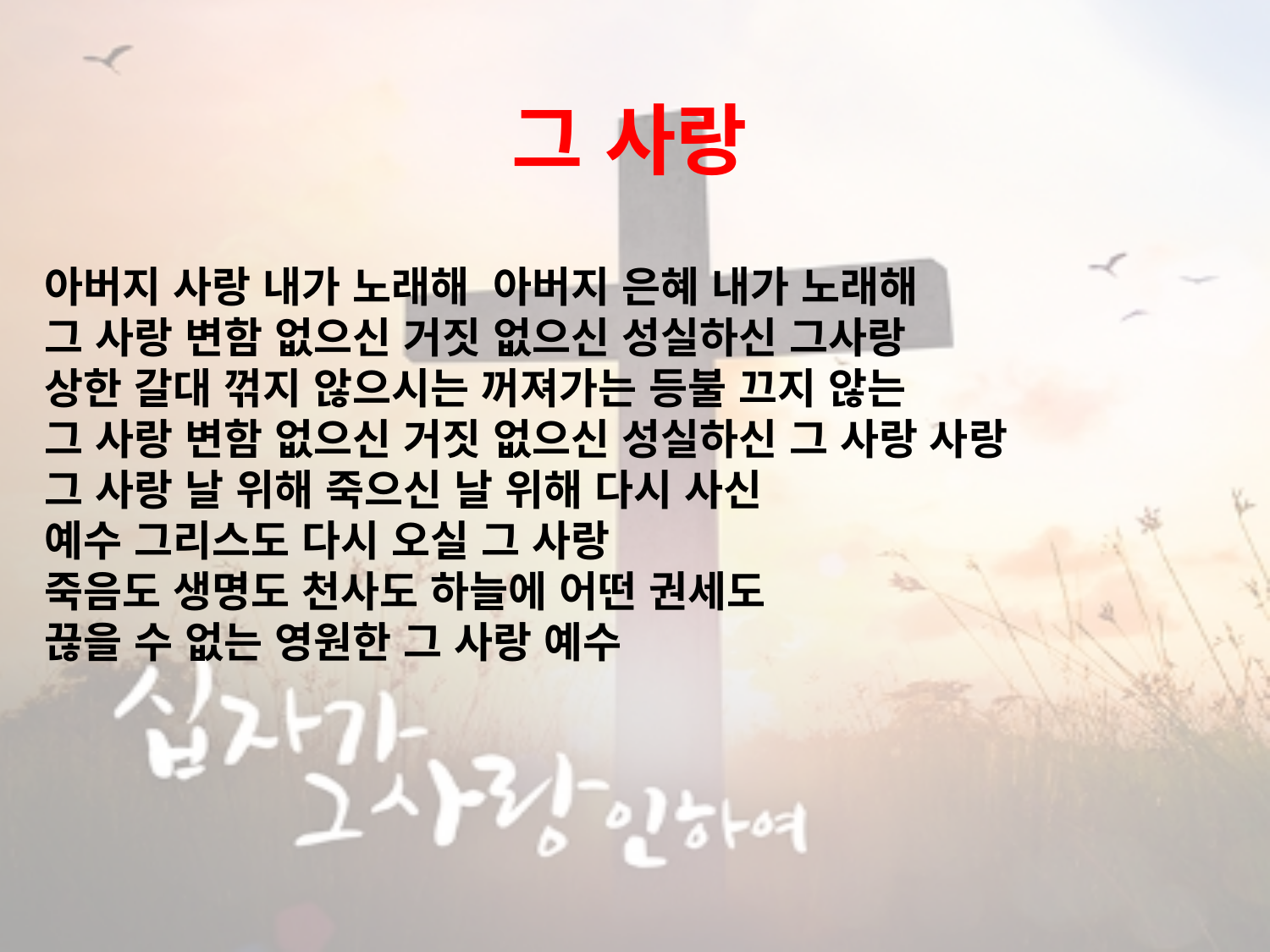

# 그 사랑
아버지 사랑 내가 노래해  아버지 은혜 내가 노래해
그 사랑 변함 없으신 거짓 없으신 성실하신 그사랑
상한 갈대 꺾지 않으시는 꺼져가는 등불 끄지 않는
그 사랑 변함 없으신 거짓 없으신 성실하신 그 사랑 사랑
그 사랑 날 위해 죽으신 날 위해 다시 사신
예수 그리스도 다시 오실 그 사랑
죽음도 생명도 천사도 하늘에 어떤 권세도
끊을 수 없는 영원한 그 사랑 예수